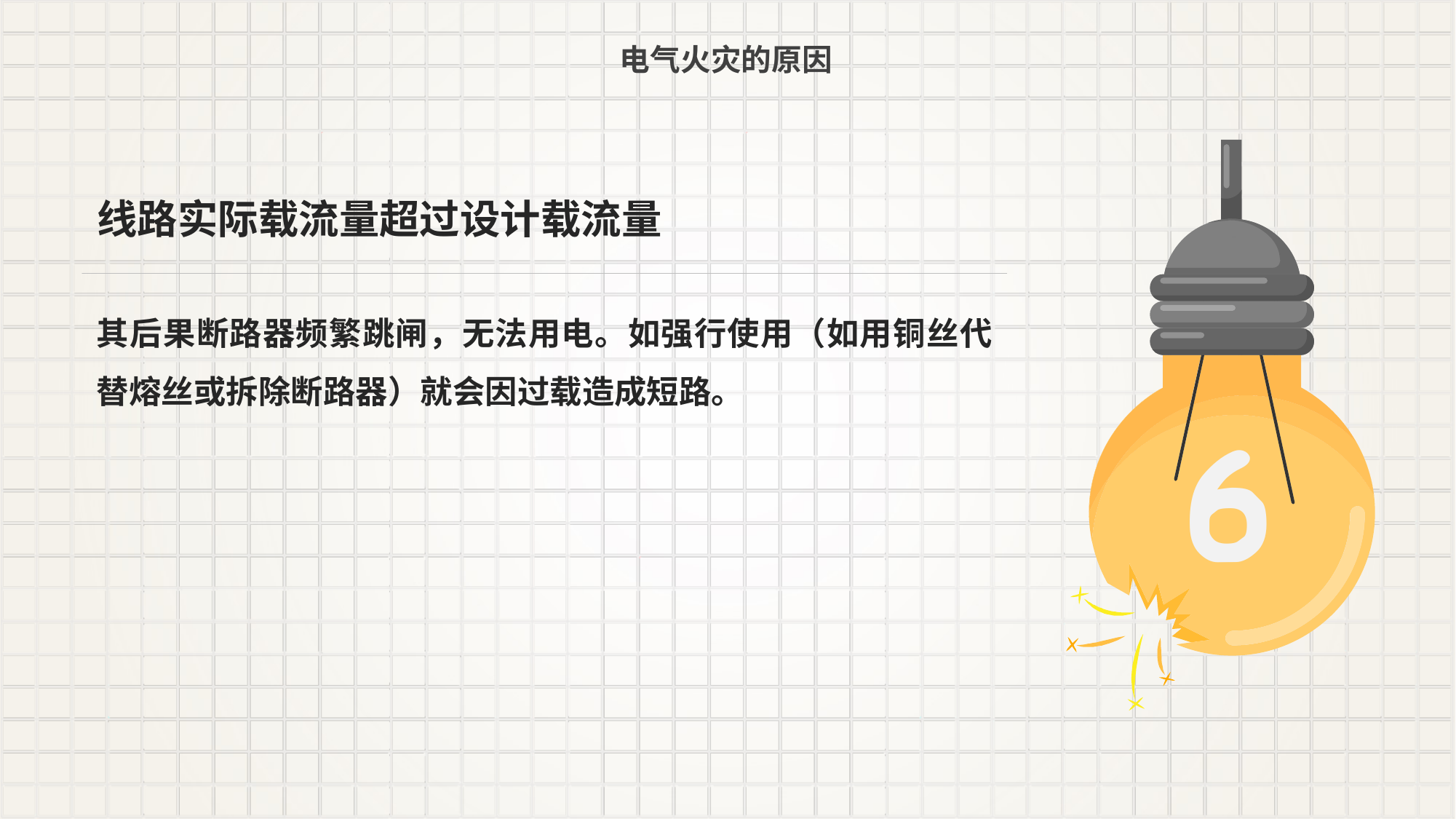

电气火灾的原因

线路实际载流量超过设计载流量
其后果断路器频繁跳闸，无法用电。如强行使用（如用铜丝代替熔丝或拆除断路器）就会因过载造成短路。
6